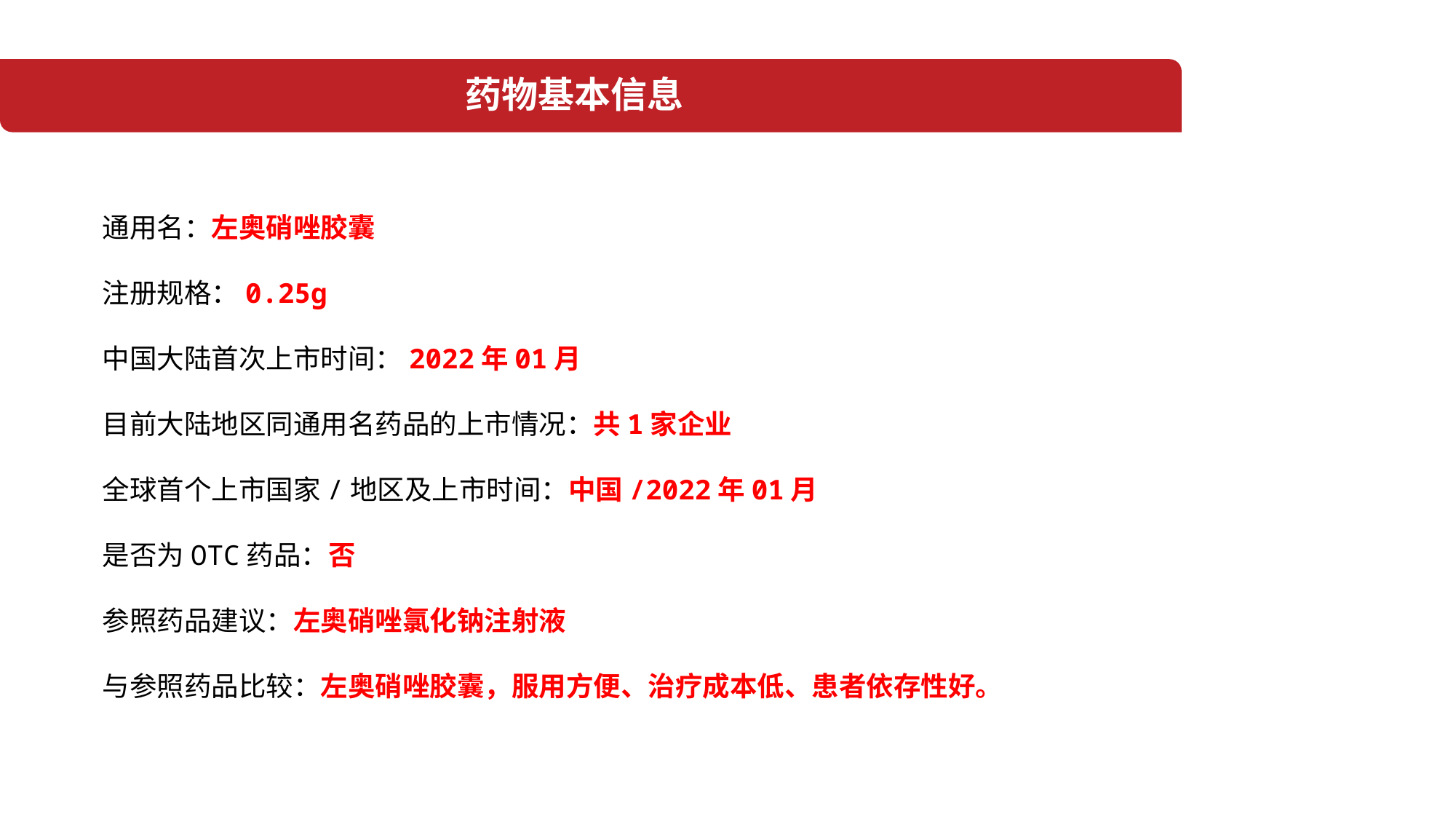

药物基本信息
通用名：左奥硝唑胶囊
注册规格：0.25g
中国大陆首次上市时间：2022年01月
目前大陆地区同通用名药品的上市情况：共1家企业
全球首个上市国家/地区及上市时间：中国/2022年01月
是否为OTC药品：否
参照药品建议：左奥硝唑氯化钠注射液
与参照药品比较：左奥硝唑胶囊，服用方便、治疗成本低、患者依存性好。